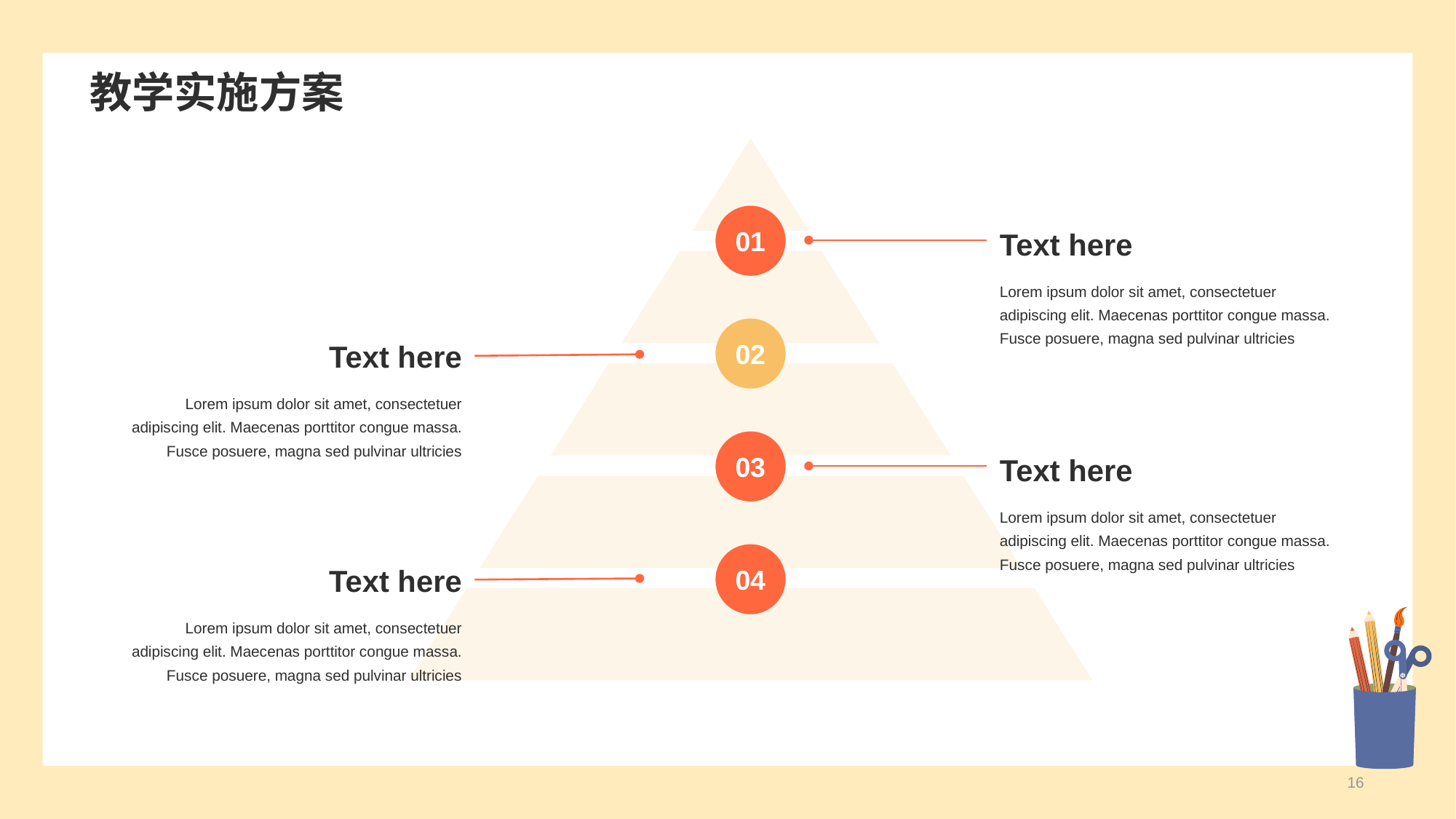

# 教学实施方案

01

02

03

04

Text here
Lorem ipsum dolor sit amet, consectetuer adipiscing elit. Maecenas porttitor congue massa. Fusce posuere, magna sed pulvinar ultricies
Text here
Lorem ipsum dolor sit amet, consectetuer adipiscing elit. Maecenas porttitor congue massa. Fusce posuere, magna sed pulvinar ultricies
Text here
Lorem ipsum dolor sit amet, consectetuer adipiscing elit. Maecenas porttitor congue massa. Fusce posuere, magna sed pulvinar ultricies
Text here
Lorem ipsum dolor sit amet, consectetuer adipiscing elit. Maecenas porttitor congue massa. Fusce posuere, magna sed pulvinar ultricies
16